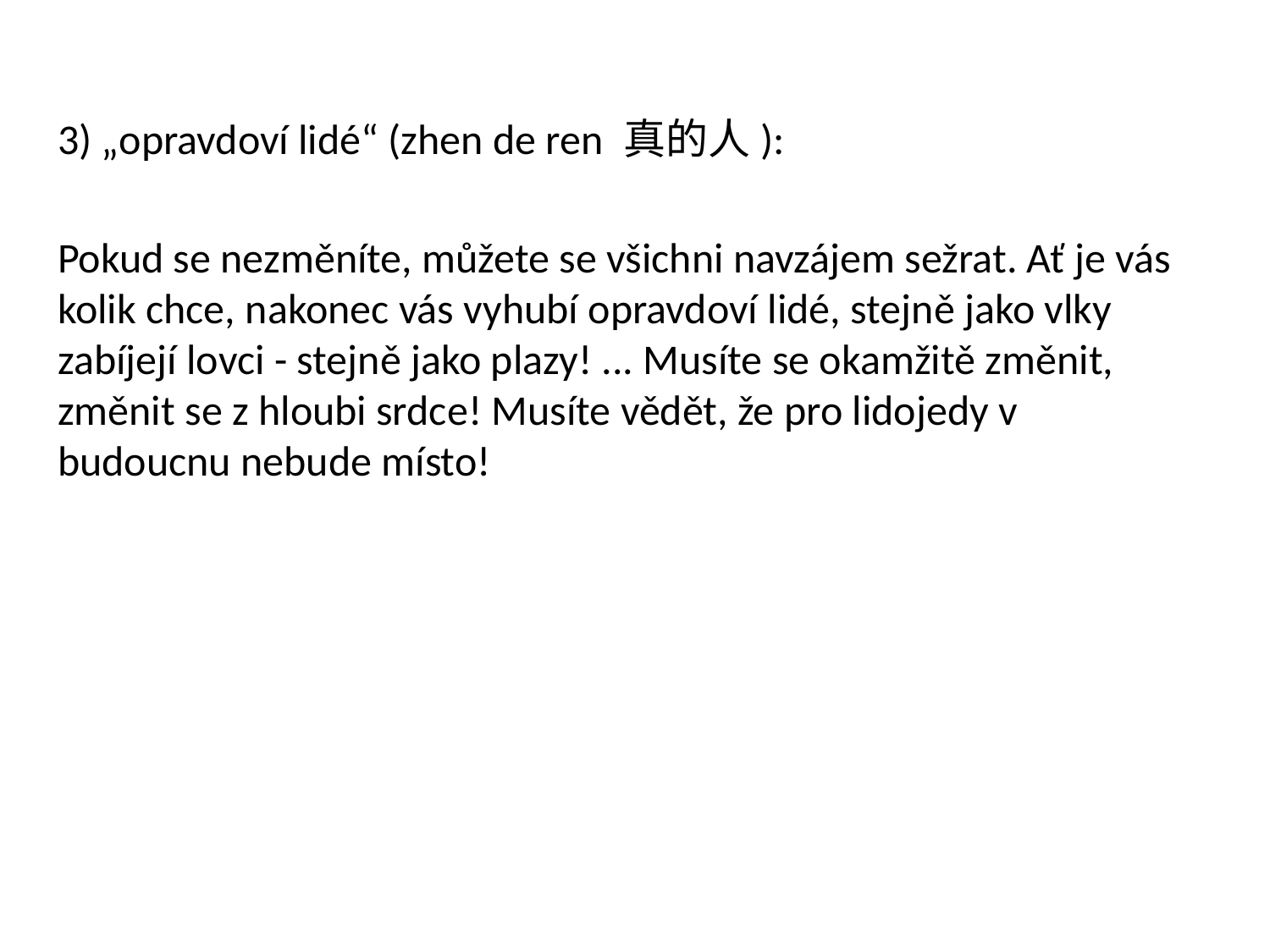

3) „opravdoví lidé“ (zhen de ren 真的人):

Pokud se nezměníte, můžete se všichni navzájem sežrat. Ať je vás kolik chce, nakonec vás vyhubí opravdoví lidé, stejně jako vlky zabíjejí lovci - stejně jako plazy! ... Musíte se okamžitě změnit, změnit se z hloubi srdce! Musíte vědět, že pro lidojedy v budoucnu nebude místo!